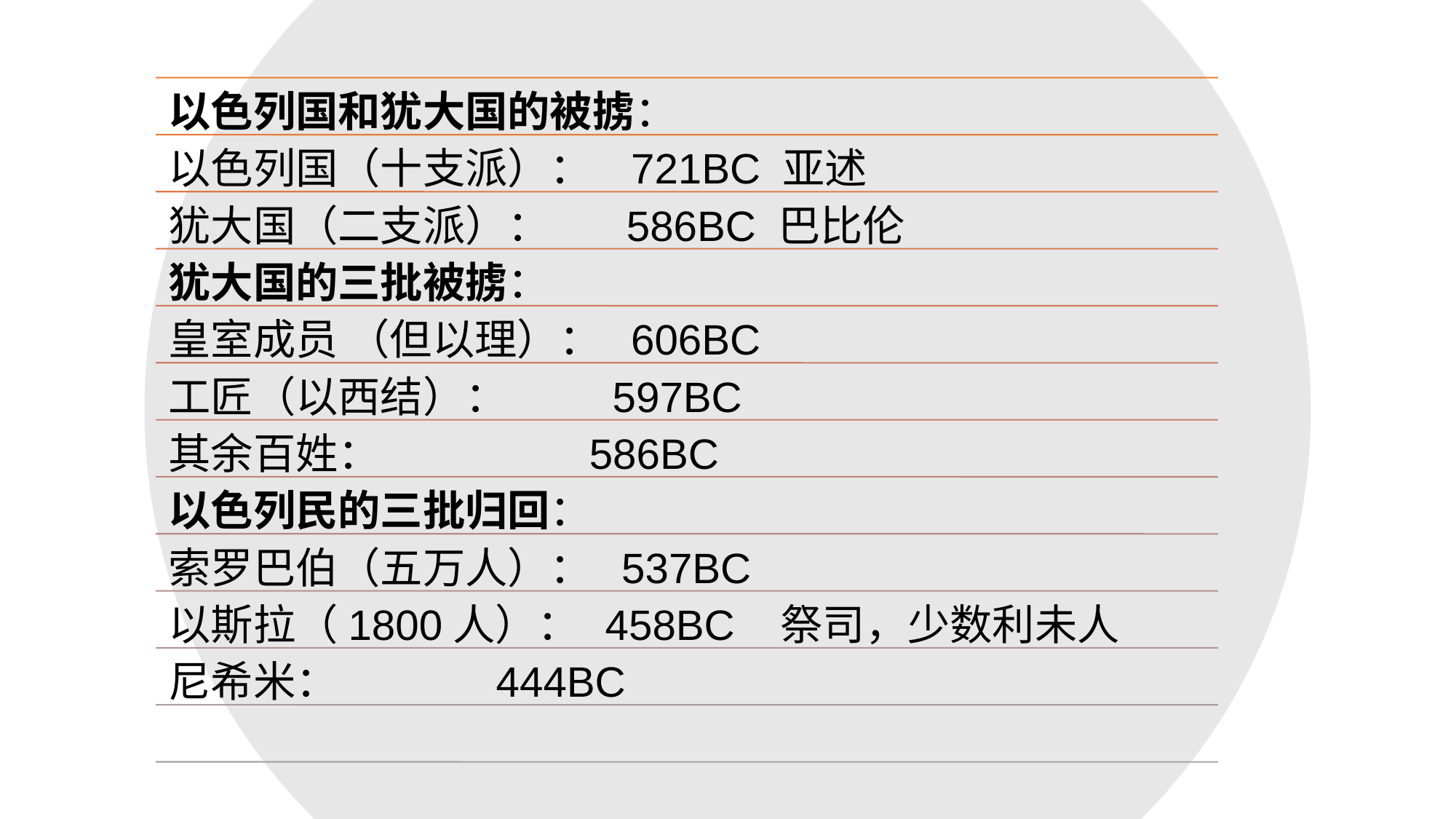

以色列国和犹大国的被掳：
以色列国（十支派）：   721BC 亚述
犹大国（二支派）：       586BC 巴比伦
犹大国的三批被掳：
皇室成员 （但以理）：  606BC
工匠（以西结）：          597BC
其余百姓：                     586BC
以色列民的三批归回：
索罗巴伯（五万人）：  537BC
以斯拉（1800人）： 	458BC   祭司，少数利未人
尼希米： 		444BC